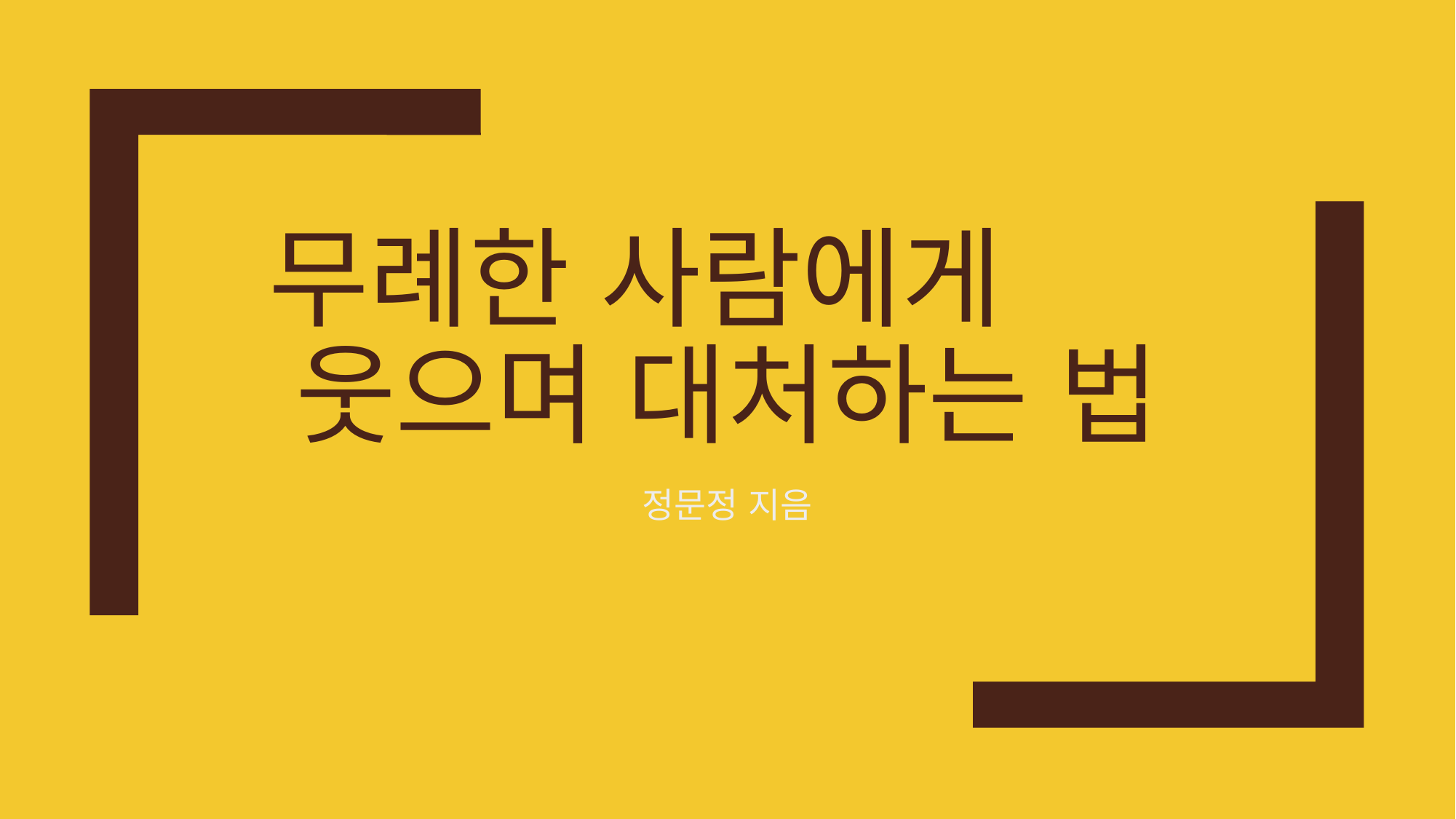

# 무례한 사람에게       웃으며 대처하는 법
정문정 지음